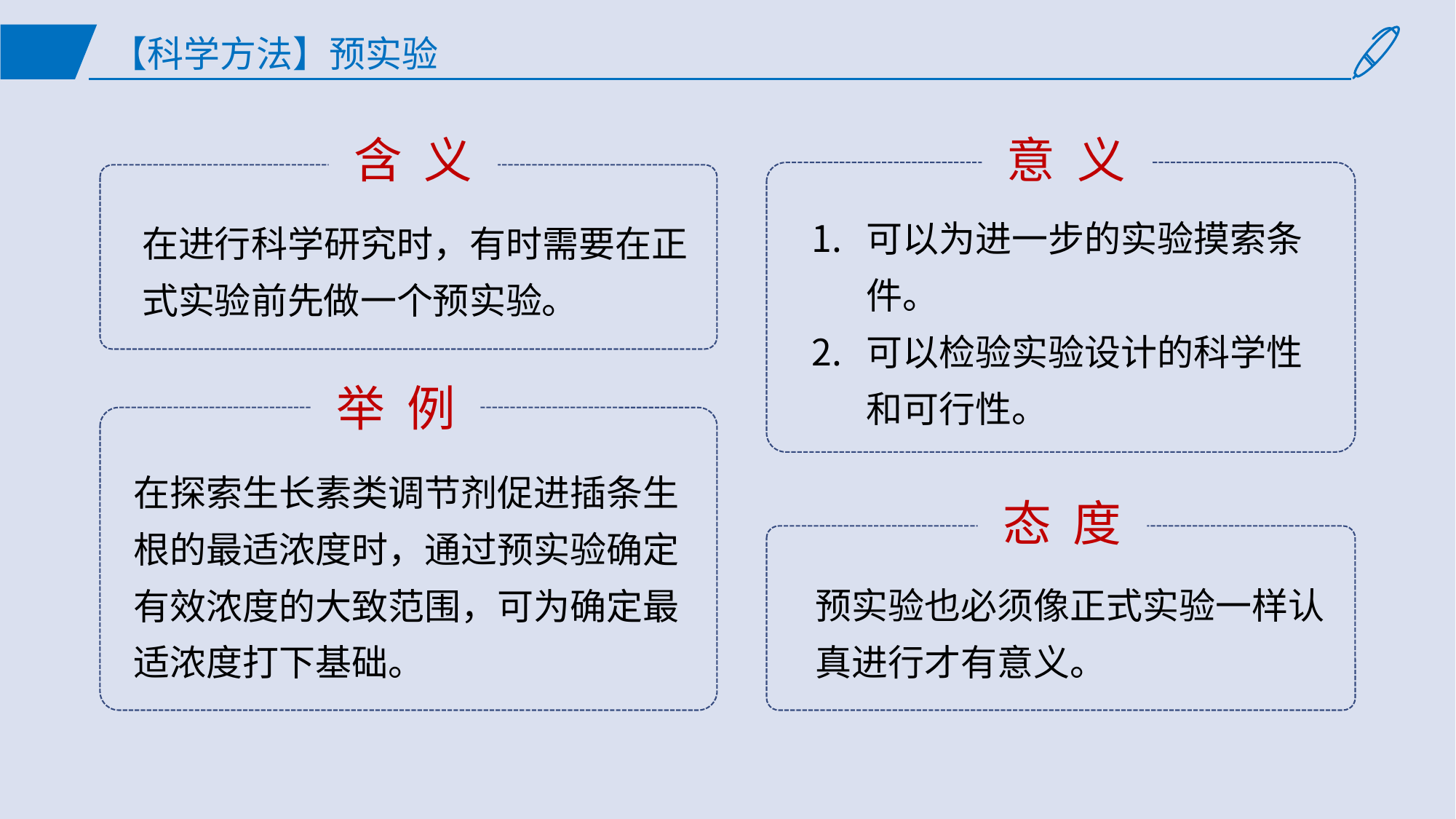

# 【科学方法】预实验
含  义

意  义

可以为进一步的实验摸索条件。
可以检验实验设计的科学性和可行性。
在进行科学研究时，有时需要在正式实验前先做一个预实验。
举  例

在探索生长素类调节剂促进插条生根的最适浓度时，通过预实验确定有效浓度的大致范围，可为确定最适浓度打下基础。
态  度

预实验也必须像正式实验一样认真进行才有意义。